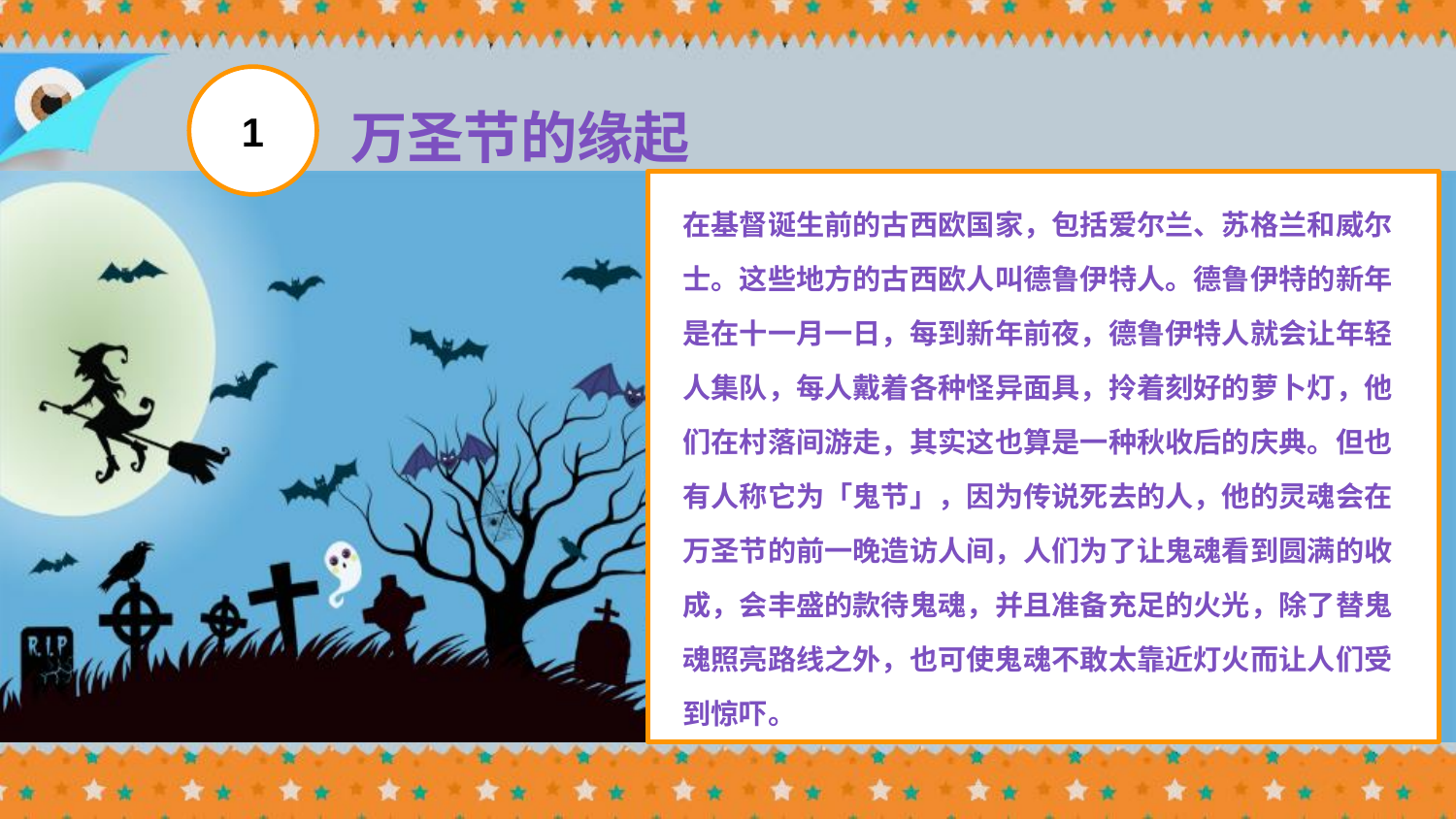

1
万圣节的缘起
在基督诞生前的古西欧国家，包括爱尔兰、苏格兰和威尔士。这些地方的古西欧人叫德鲁伊特人。德鲁伊特的新年是在十一月一日，每到新年前夜，德鲁伊特人就会让年轻人集队，每人戴着各种怪异面具，拎着刻好的萝卜灯，他们在村落间游走，其实这也算是一种秋收后的庆典。但也有人称它为「鬼节」，因为传说死去的人，他的灵魂会在万圣节的前一晚造访人间，人们为了让鬼魂看到圆满的收成，会丰盛的款待鬼魂，并且准备充足的火光，除了替鬼魂照亮路线之外，也可使鬼魂不敢太靠近灯火而让人们受到惊吓。